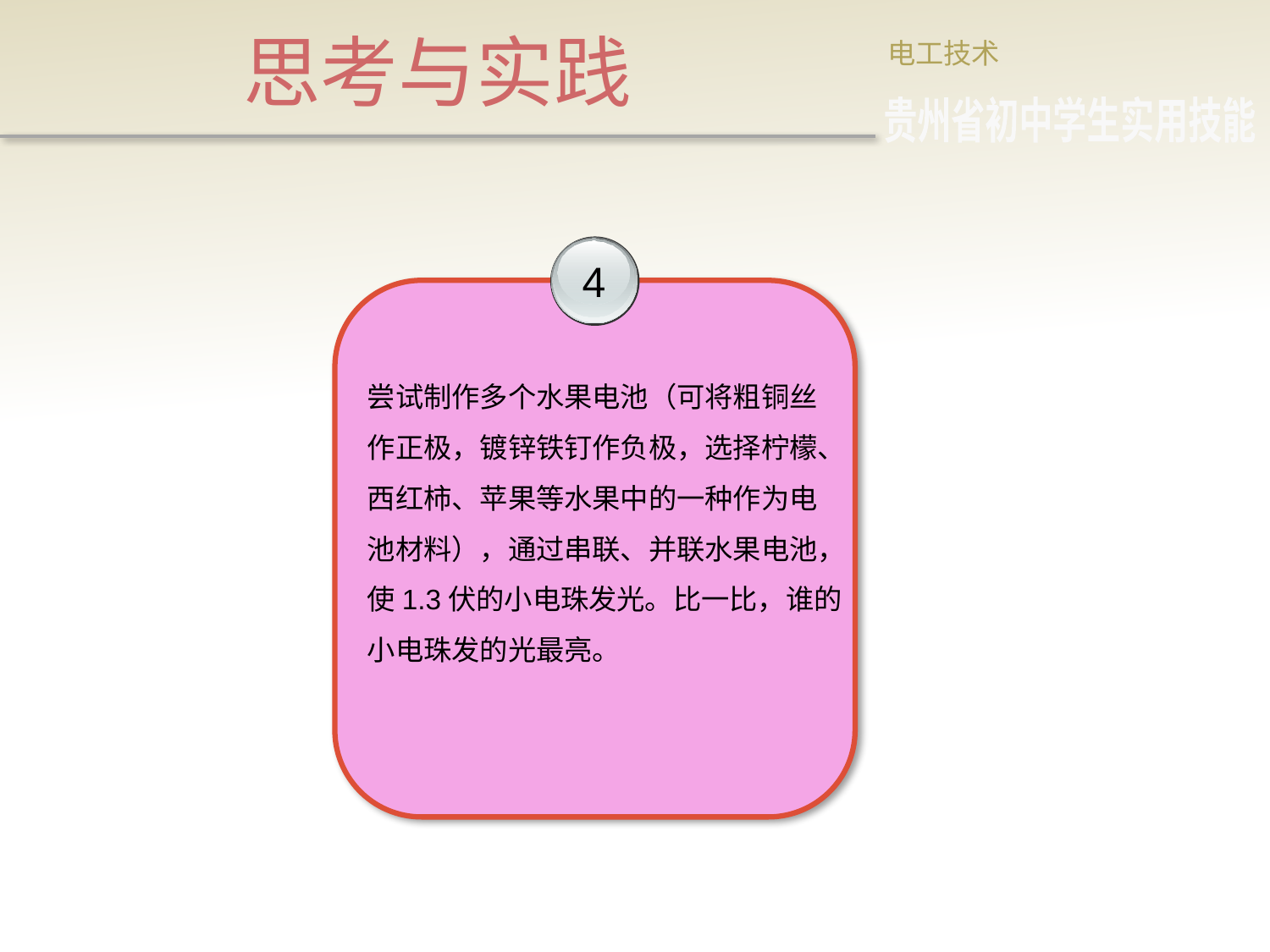

思考与实践
电工技术
贵州省初中学生实用技能

4

尝试制作多个水果电池（可将粗铜丝作正极，镀锌铁钉作负极，选择柠檬、西红柿、苹果等水果中的一种作为电池材料），通过串联、并联水果电池，使1.3伏的小电珠发光。比一比，谁的小电珠发的光最亮。